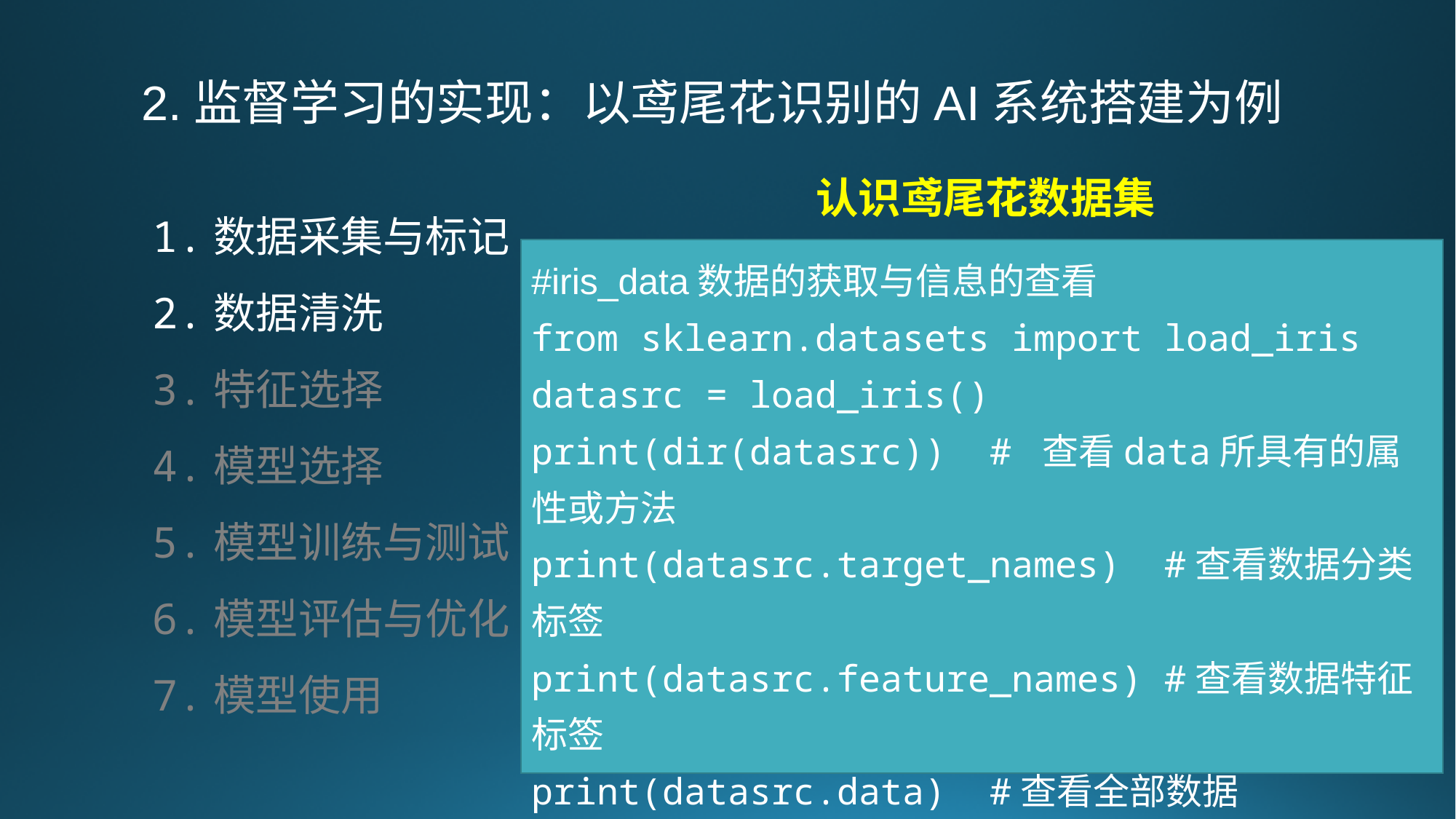

2.监督学习的实现：以鸢尾花识别的AI系统搭建为例
认识鸢尾花数据集
1.数据采集与标记
2.数据清洗
3.特征选择
4.模型选择
5.模型训练与测试
6.模型评估与优化
7.模型使用
#iris_data数据的获取与信息的查看
from sklearn.datasets import load_iris
datasrc = load_iris()
print(dir(datasrc))  # 查看data所具有的属性或方法
print(datasrc.target_names)  #查看数据分类标签
print(datasrc.feature_names) #查看数据特征标签
print(datasrc.data)  #查看全部数据
print(datasrc.data.shape)  #查看数据集的容量
print(datasrc.target)  #查看数据集的分类信息